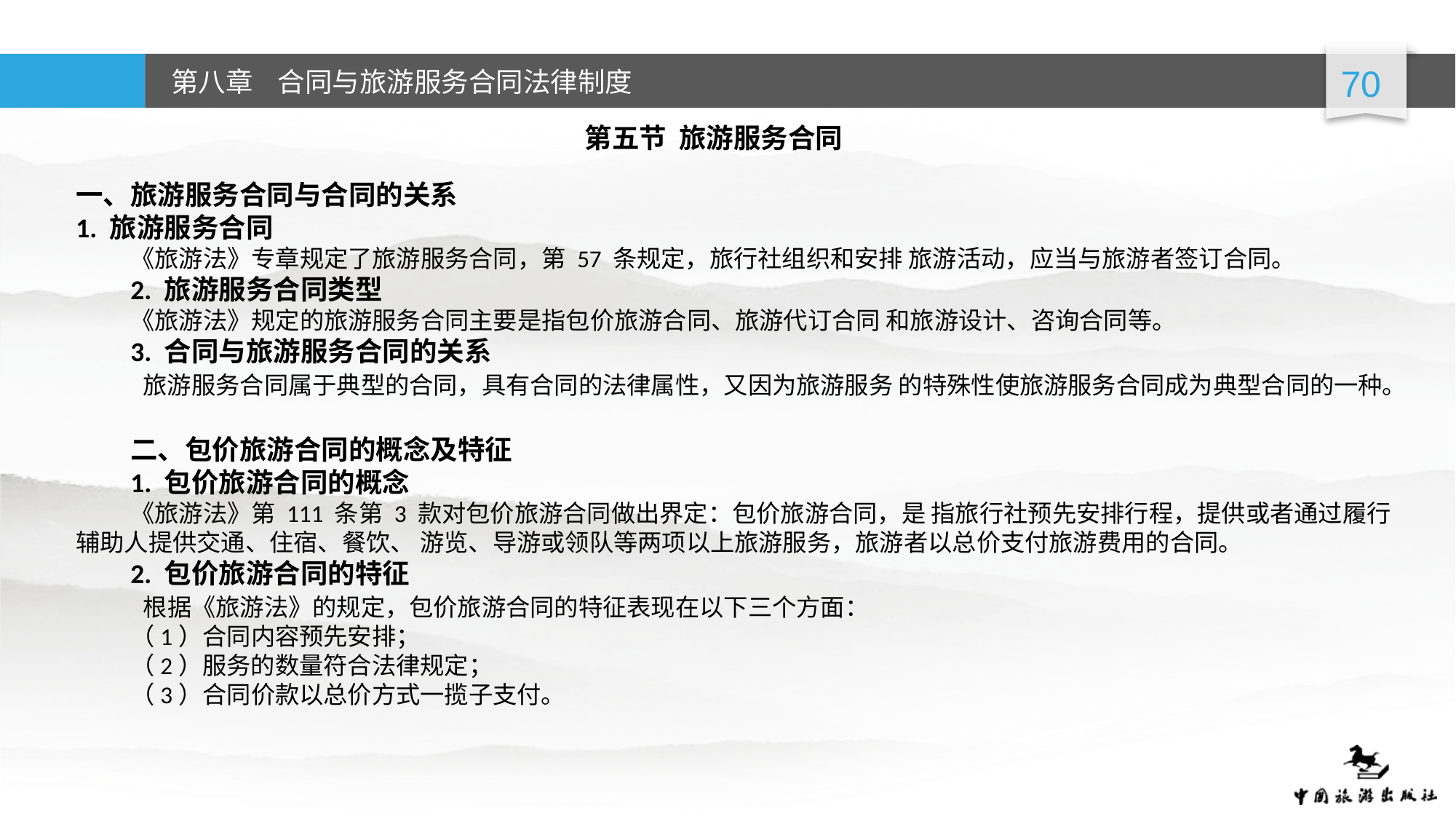

第五节  旅游服务合同
一、旅游服务合同与合同的关系
1. 旅游服务合同
《旅游法》专章规定了旅游服务合同，第 57 条规定，旅行社组织和安排 旅游活动，应当与旅游者签订合同。
2. 旅游服务合同类型
《旅游法》规定的旅游服务合同主要是指包价旅游合同、旅游代订合同 和旅游设计、咨询合同等。
3. 合同与旅游服务合同的关系
 旅游服务合同属于典型的合同，具有合同的法律属性，又因为旅游服务 的特殊性使旅游服务合同成为典型合同的一种。

二、包价旅游合同的概念及特征
1. 包价旅游合同的概念
《旅游法》第 111 条第 3 款对包价旅游合同做出界定：包价旅游合同，是 指旅行社预先安排行程，提供或者通过履行辅助人提供交通、住宿、餐饮、 游览、导游或领队等两项以上旅游服务，旅游者以总价支付旅游费用的合同。
2. 包价旅游合同的特征
 根据《旅游法》的规定，包价旅游合同的特征表现在以下三个方面：
（1）合同内容预先安排；
（2）服务的数量符合法律规定；
（3）合同价款以总价方式一揽子支付。